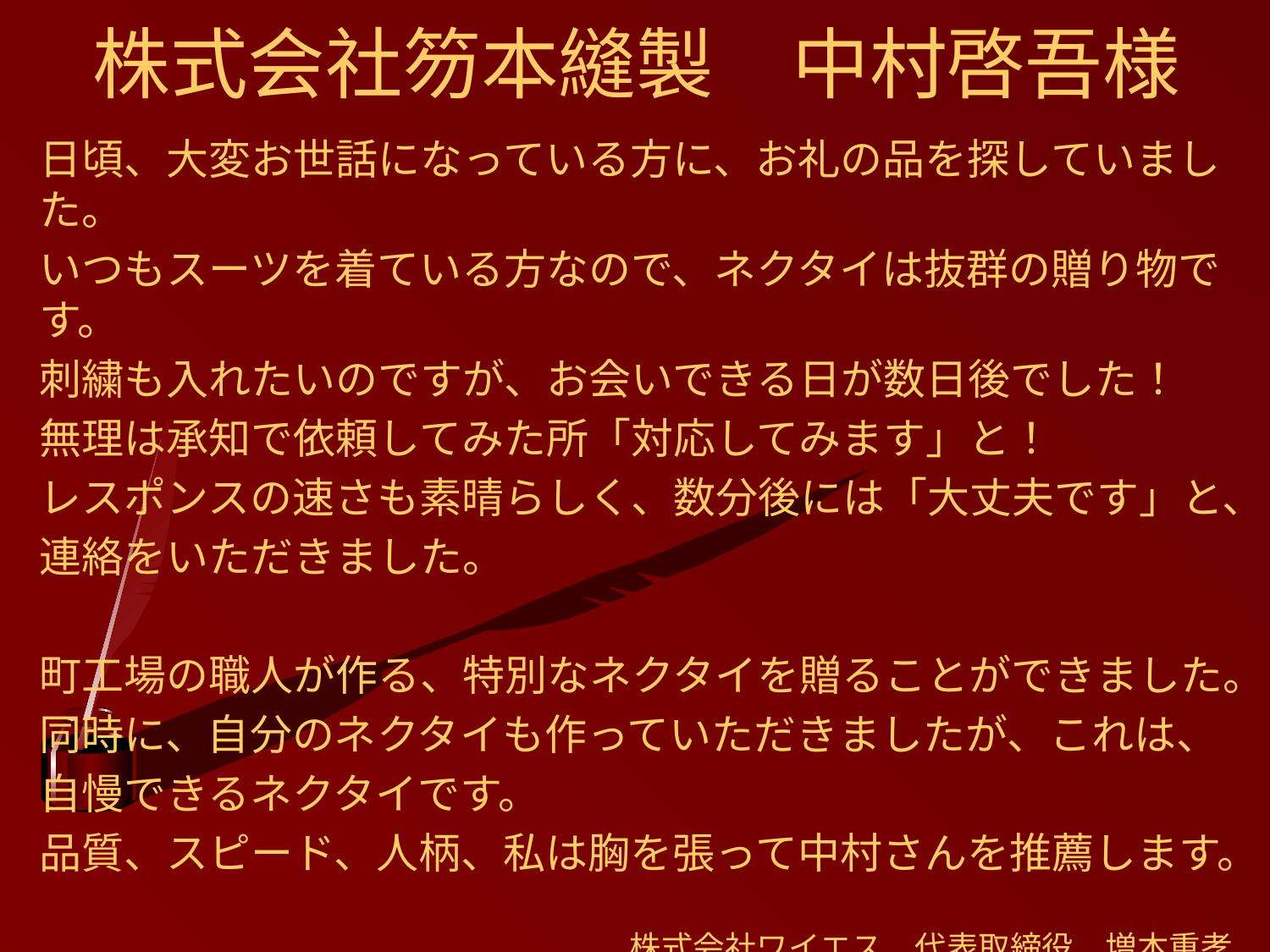

# 株式会社笏本縫製　中村啓吾様
日頃、大変お世話になっている方に、お礼の品を探していました。
いつもスーツを着ている方なので、ネクタイは抜群の贈り物です。
刺繍も入れたいのですが、お会いできる日が数日後でした！
無理は承知で依頼してみた所「対応してみます」と！
レスポンスの速さも素晴らしく、数分後には「大丈夫です」と、
連絡をいただきました。

町工場の職人が作る、特別なネクタイを贈ることができました。
同時に、自分のネクタイも作っていただきましたが、これは、
自慢できるネクタイです。
品質、スピード、人柄、私は胸を張って中村さんを推薦します。

株式会社ワイエス　代表取締役　増本重孝